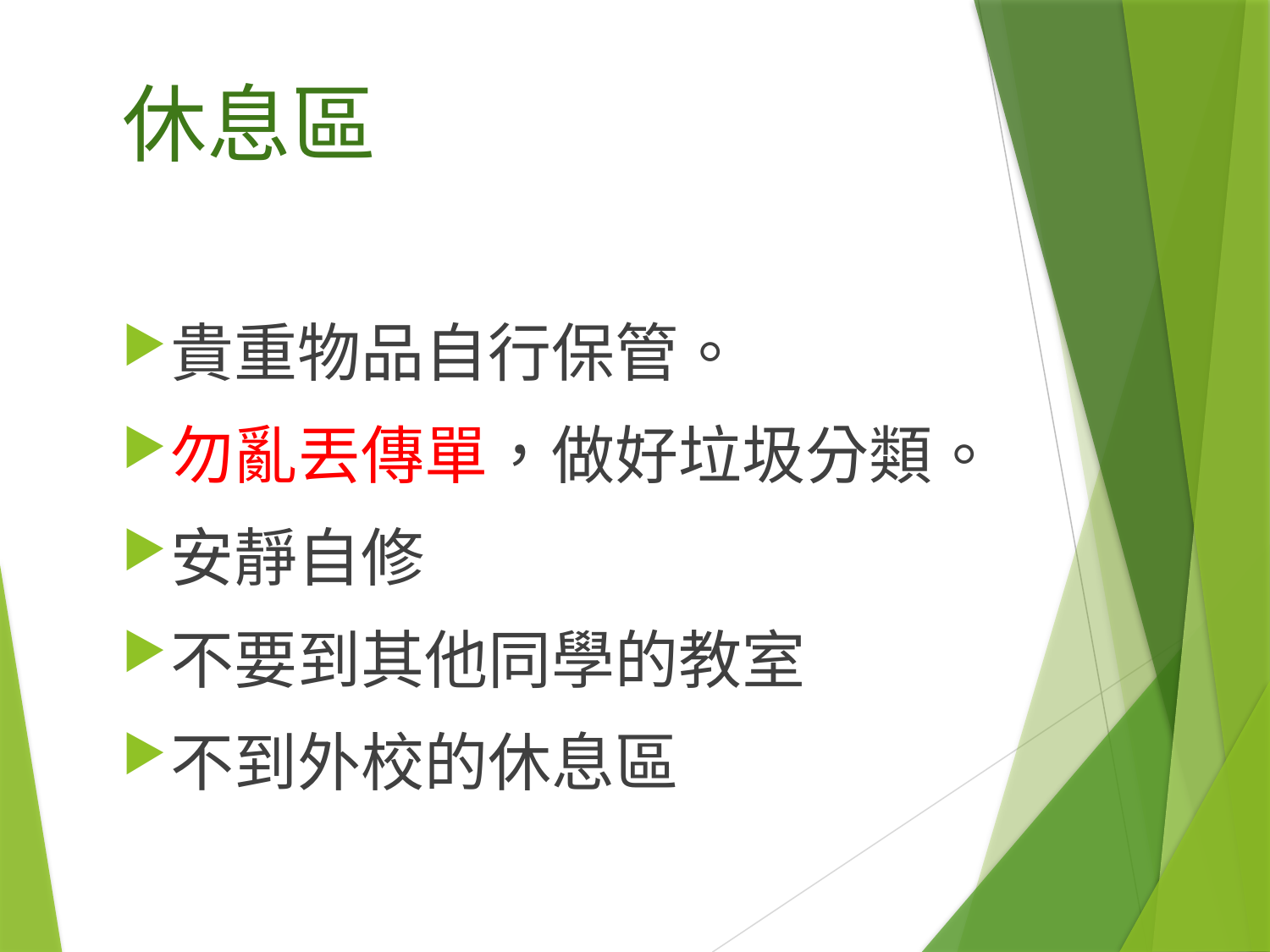

# 休息區

貴重物品自行保管。
勿亂丟傳單，做好垃圾分類。
安靜自修
不要到其他同學的教室
不到外校的休息區